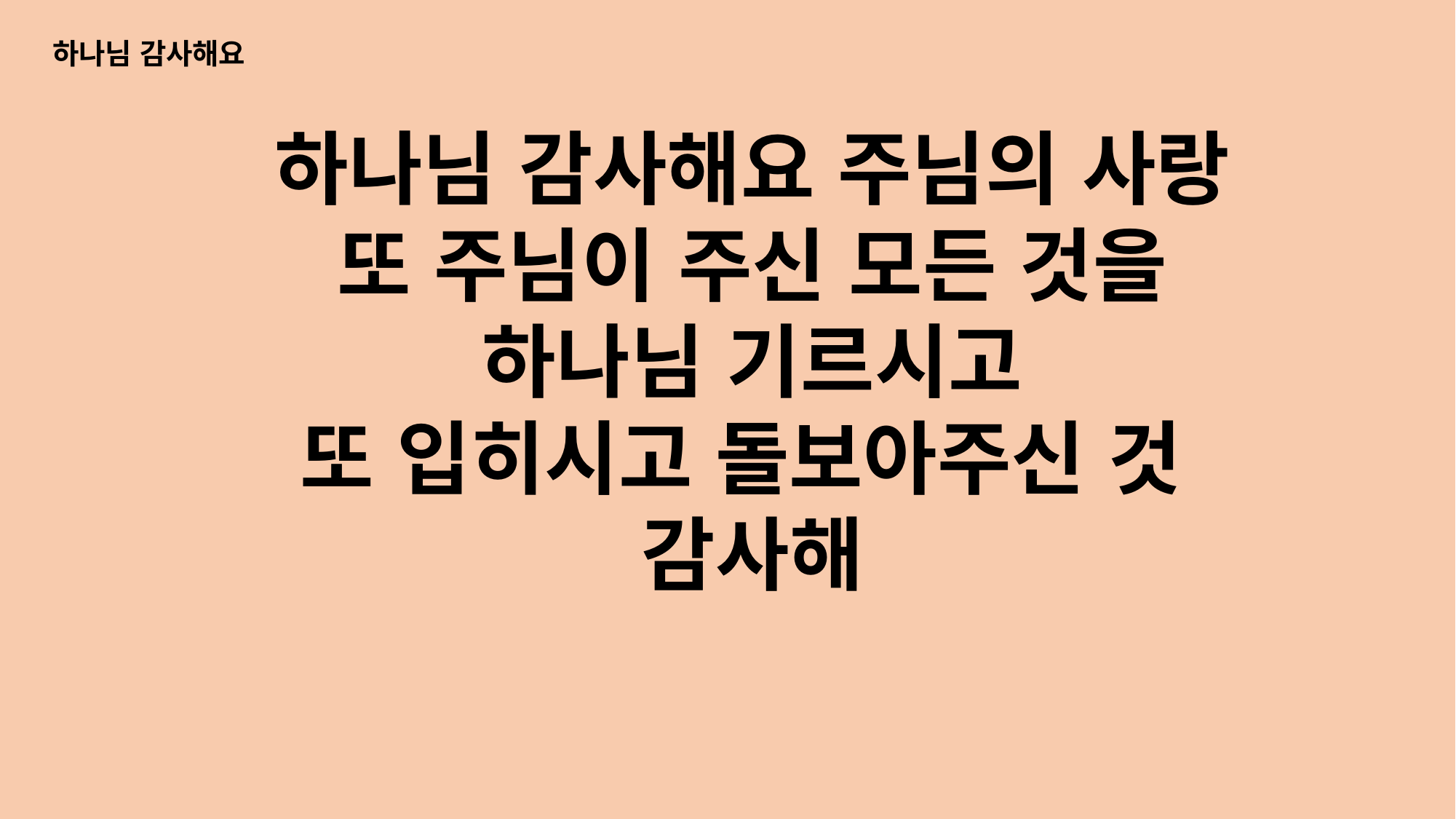

하나님 감사해요
하나님 감사해요 주님의 사랑
또 주님이 주신 모든 것을
하나님 기르시고
또 입히시고 돌보아주신 것
감사해